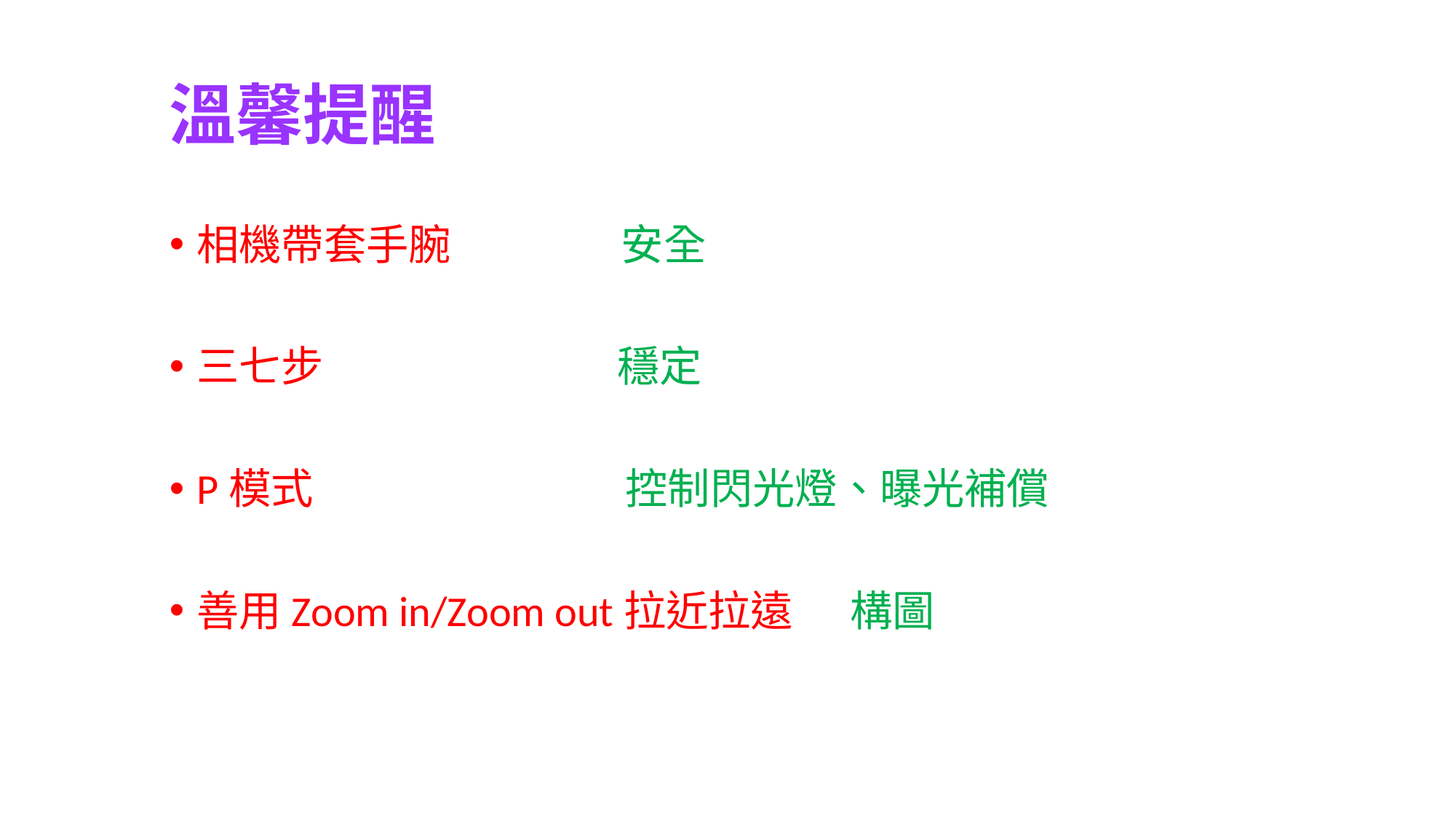

# 溫馨提醒
相機帶套手腕                  安全

三七步                               穩定

P模式                                 控制閃光燈、曝光補償

善用Zoom in/Zoom out拉近拉遠      構圖